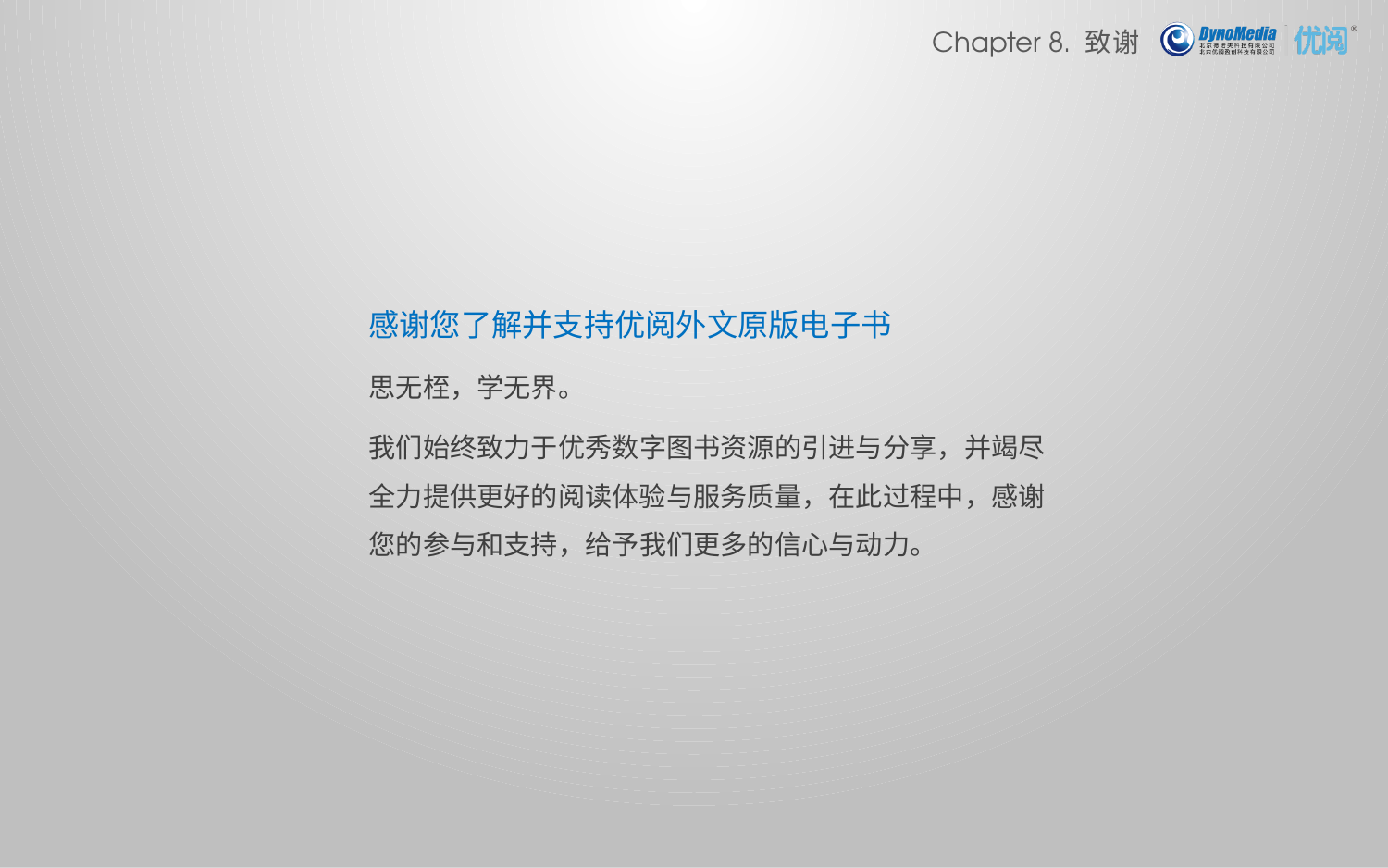

Chapter 8. 致谢
感谢您了解并支持优阅外文原版电子书
思无桎，学无界。
我们始终致力于优秀数字图书资源的引进与分享，并竭尽全力提供更好的阅读体验与服务质量，在此过程中，感谢您的参与和支持，给予我们更多的信心与动力。